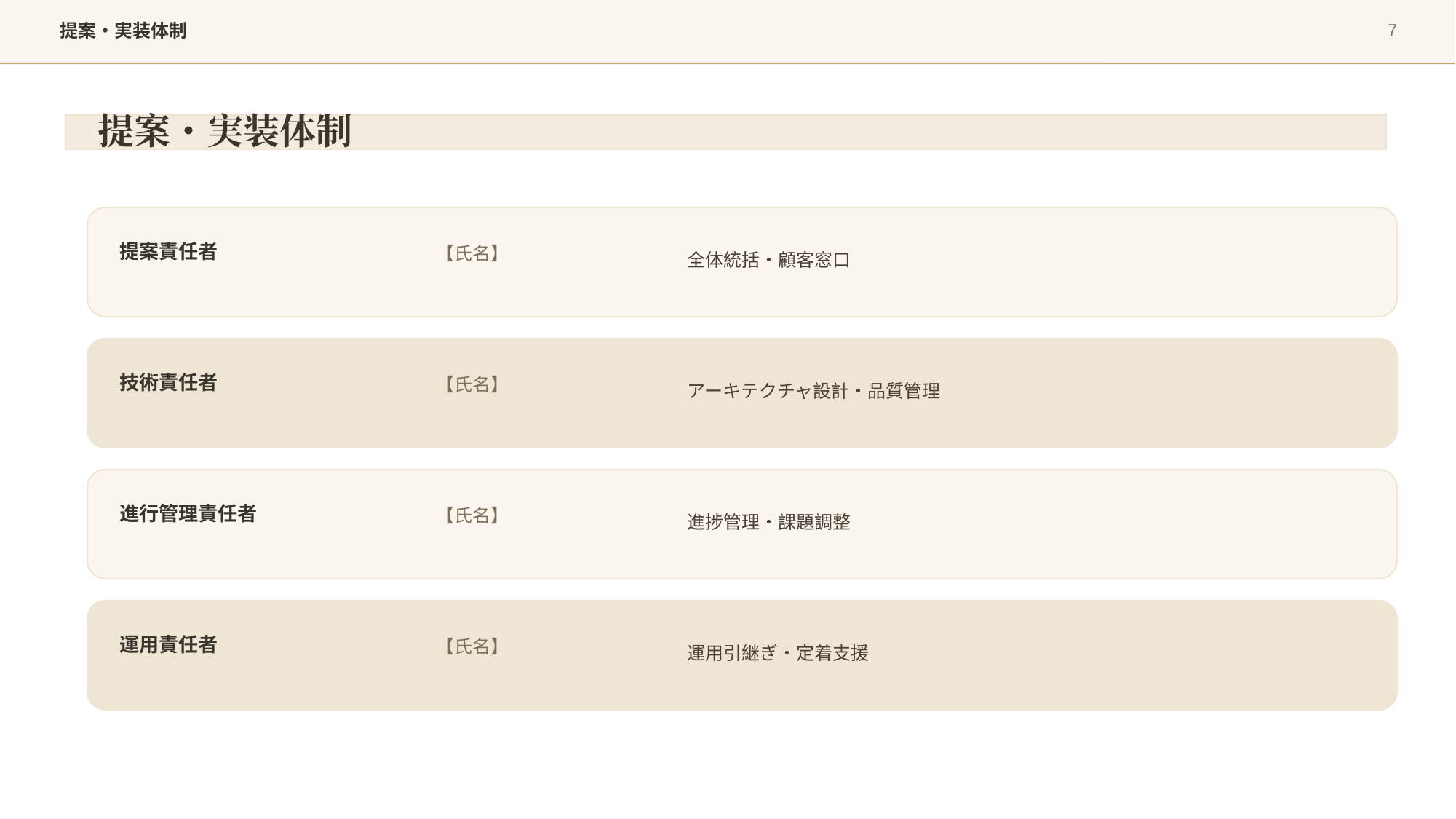

7
提案・実装体制

提案・実装体制

全体統括・顧客窓口
提案責任者
【氏名】

アーキテクチャ設計・品質管理
技術責任者
【氏名】

進捗管理・課題調整
進行管理責任者
【氏名】

運用引継ぎ・定着支援
運用責任者
【氏名】